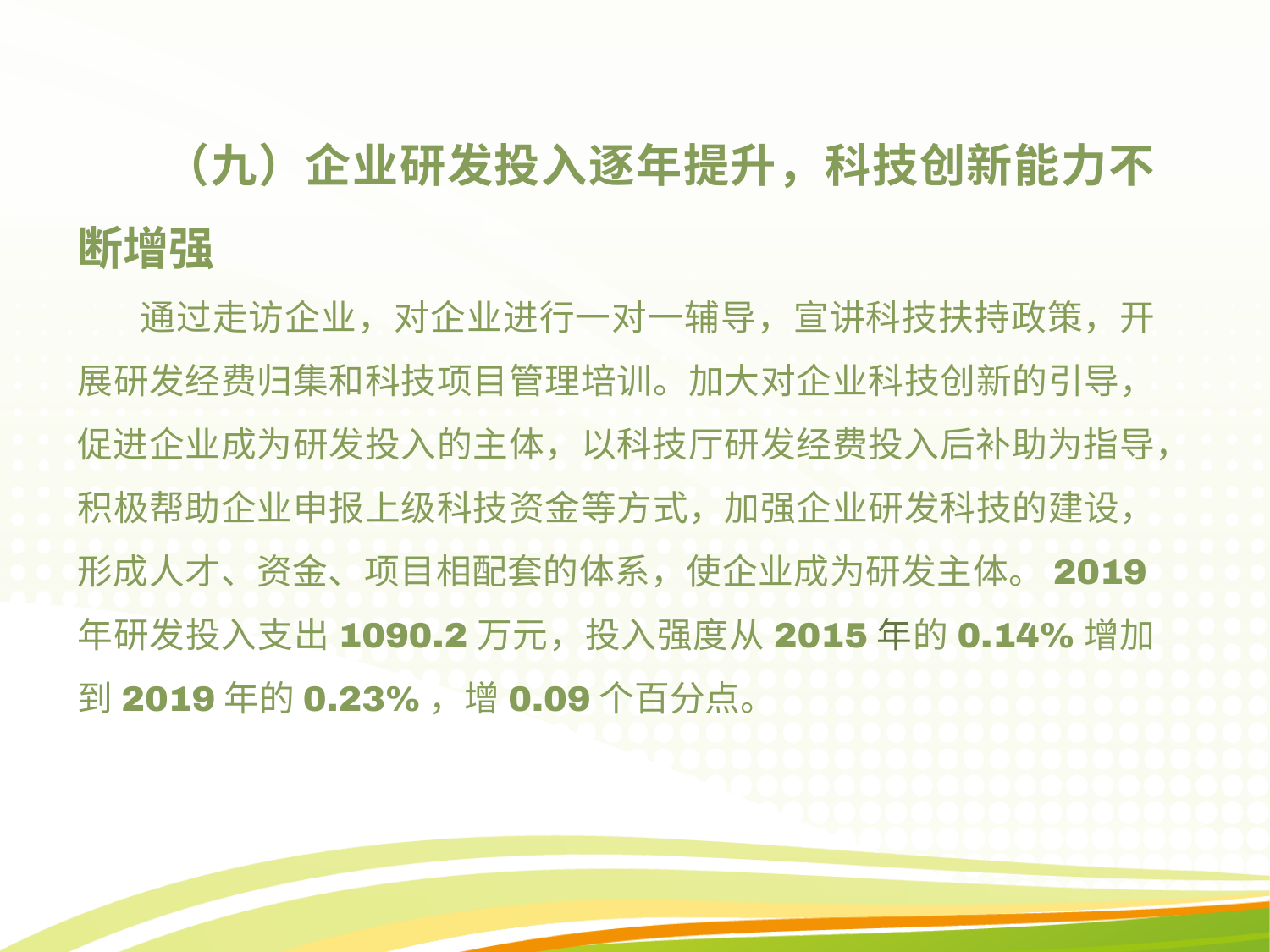

（九）企业研发投入逐年提升，科技创新能力不断增强
      通过走访企业，对企业进行一对一辅导，宣讲科技扶持政策，开展研发经费归集和科技项目管理培训。加大对企业科技创新的引导，促进企业成为研发投入的主体，以科技厅研发经费投入后补助为指导，积极帮助企业申报上级科技资金等方式，加强企业研发科技的建设，形成人才、资金、项目相配套的体系，使企业成为研发主体。2019年研发投入支出1090.2万元，投入强度从2015年的0.14%增加到2019年的0.23%，增0.09个百分点。